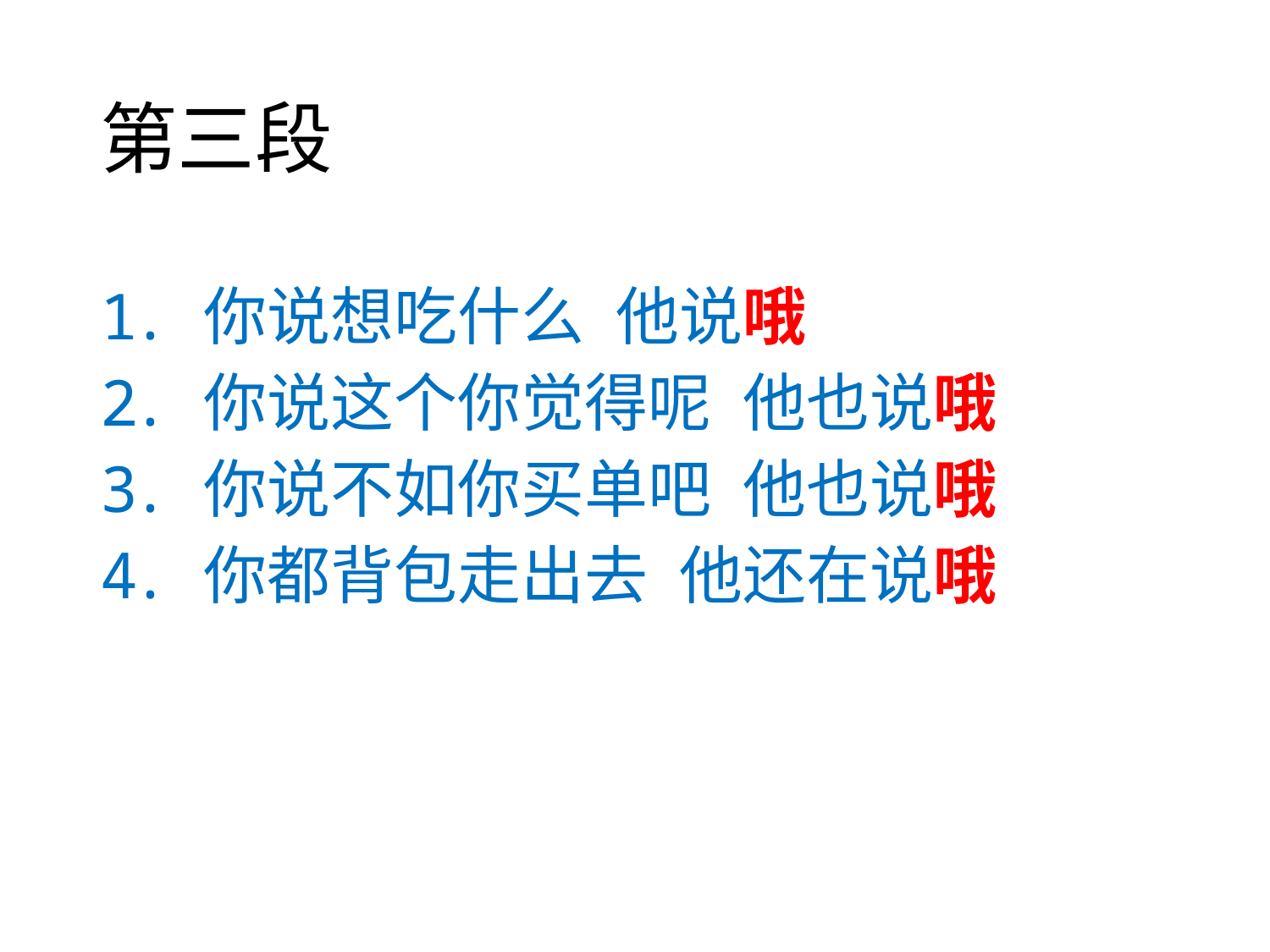

# 第三段
你说想吃什么 他说哦
你说这个你觉得呢 他也说哦
你说不如你买单吧 他也说哦
你都背包走出去 他还在说哦